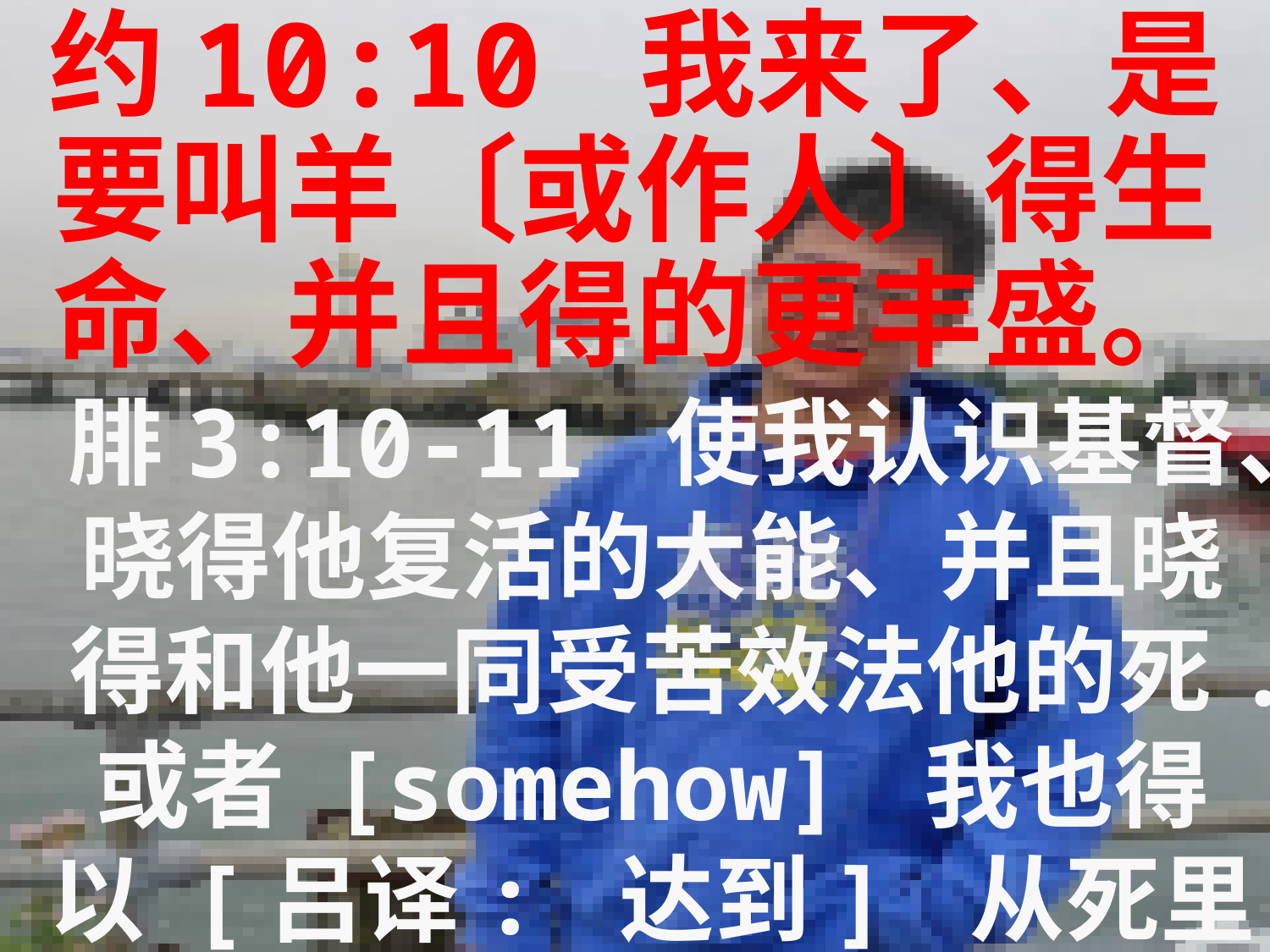

约10:10 我来了、是要叫羊〔或作人〕得生命、并且得的更丰盛。
腓3:10-11 使我认识基督、晓得他复活的大能、并且晓得和他一同受苦效法他的死.或者 [somehow] 我也得以 [吕译: 达到] 从死里复活。